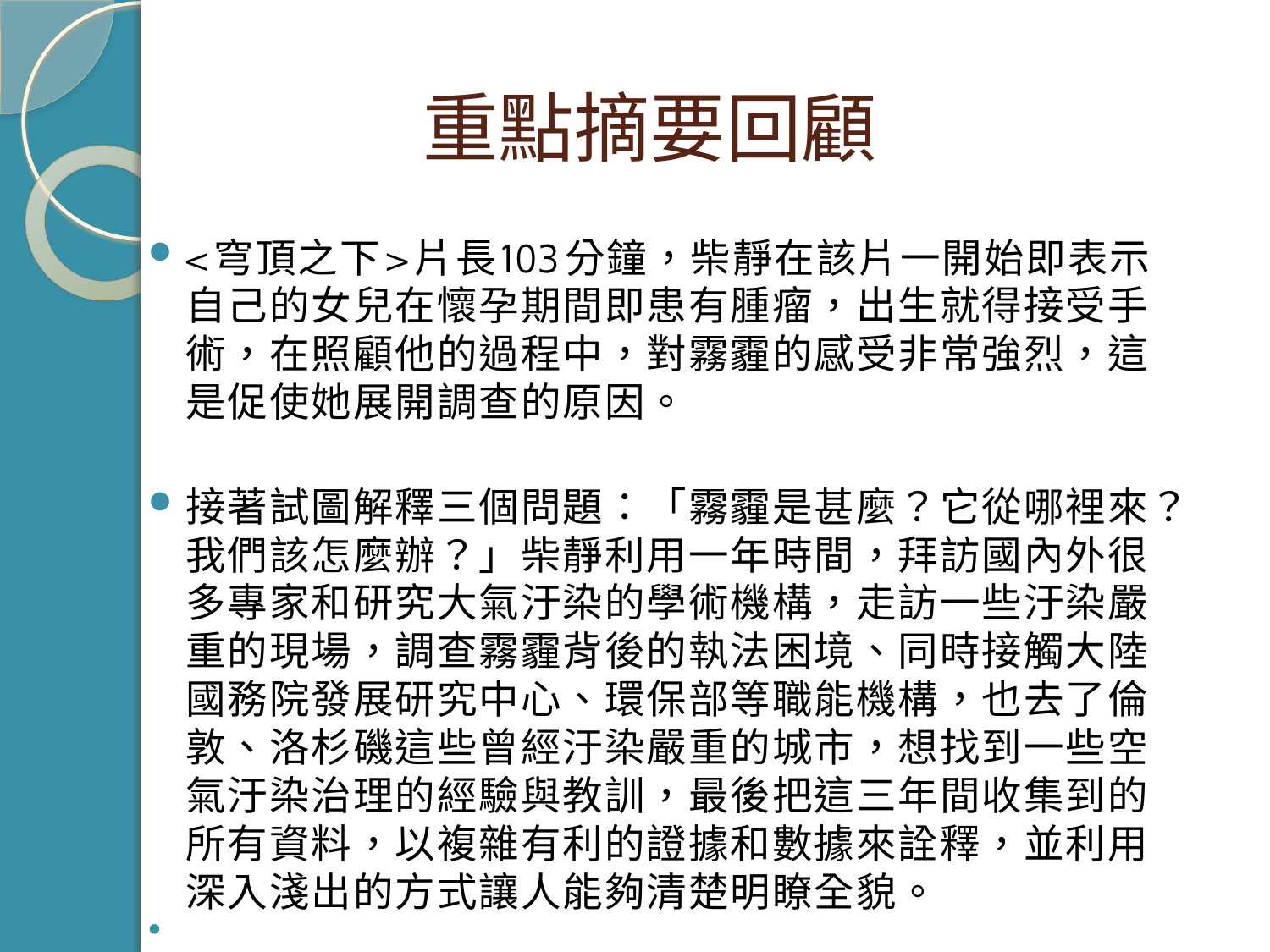

# 重點摘要回顧
<穹頂之下>片長103分鐘，柴靜在該片一開始即表示自己的女兒在懷孕期間即患有腫瘤，出生就得接受手術，在照顧他的過程中，對霧霾的感受非常強烈，這是促使她展開調查的原因。

接著試圖解釋三個問題：「霧霾是甚麼？它從哪裡來？我們該怎麼辦？」柴靜利用一年時間，拜訪國內外很多專家和研究大氣汙染的學術機構，走訪一些汙染嚴重的現場，調查霧霾背後的執法困境、同時接觸大陸國務院發展研究中心、環保部等職能機構，也去了倫敦、洛杉磯這些曾經汙染嚴重的城市，想找到一些空氣汙染治理的經驗與教訓，最後把這三年間收集到的所有資料，以複雜有利的證據和數據來詮釋，並利用深入淺出的方式讓人能夠清楚明瞭全貌。